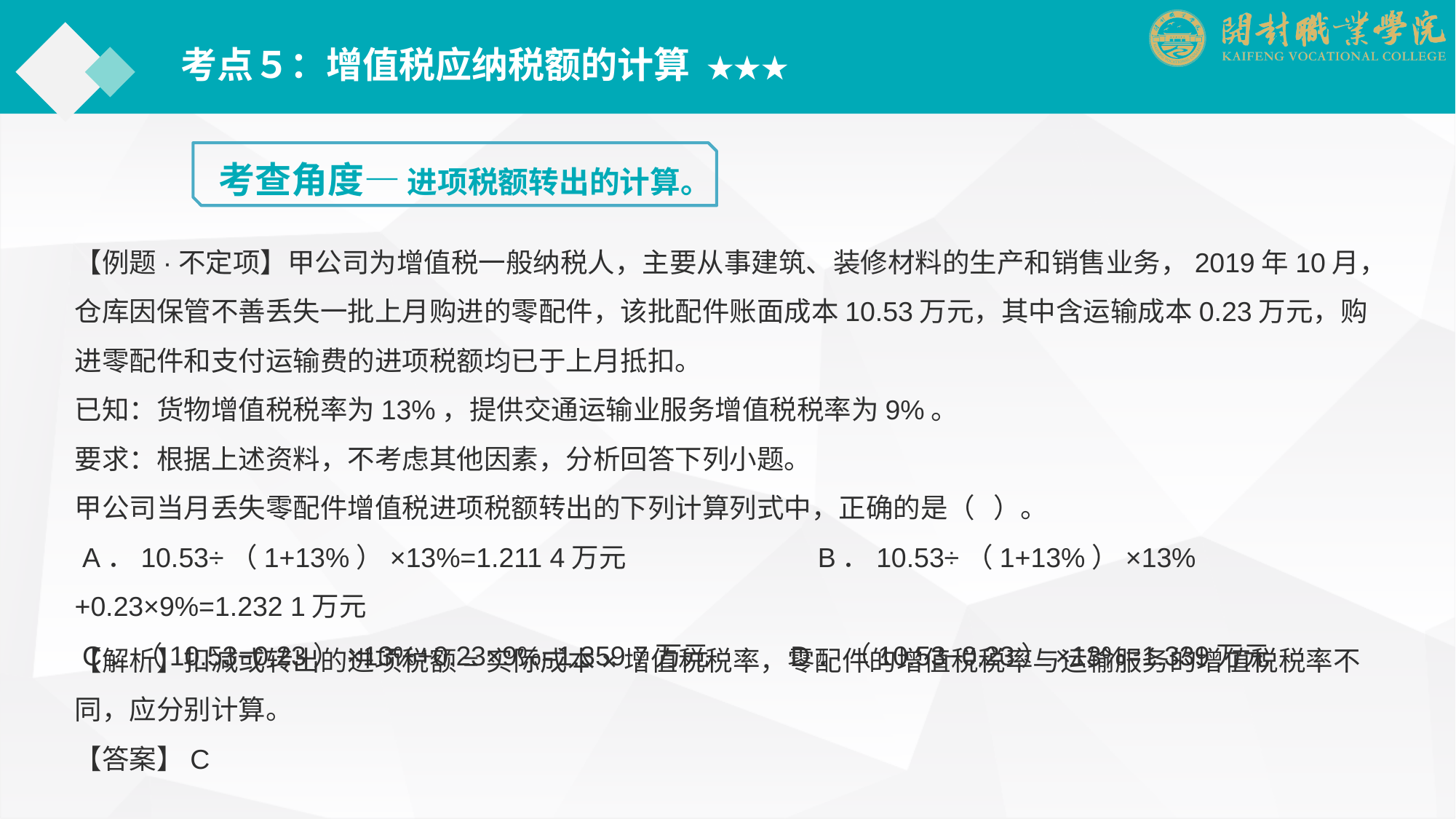

考点５：增值税应纳税额的计算  ★★★

考查角度— 进项税额转出的计算。
【例题·不定项】甲公司为增值税一般纳税人，主要从事建筑、装修材料的生产和销售业务，2019年10月，仓库因保管不善丢失一批上月购进的零配件，该批配件账面成本10.53万元，其中含运输成本0.23万元，购进零配件和支付运输费的进项税额均已于上月抵扣。
已知：货物增值税税率为13%，提供交通运输业服务增值税税率为9%。
要求：根据上述资料，不考虑其他因素，分析回答下列小题。
甲公司当月丢失零配件增值税进项税额转出的下列计算列式中，正确的是（   ）。
 A．10.53÷（1+13%）×13%=1.211 4万元	　　　B．10.53÷（1+13%）×13%+0.23×9%=1.232 1万元
 C．（10.53−0.23）×13%+0.23×9%=1.359 7万元	　　D．（10.53−0.23）×13%=1.339万元
【解析】扣减或转出的进项税额=实际成本×增值税税率，零配件的增值税税率与运输服务的增值税税率不同，应分别计算。
【答案】C